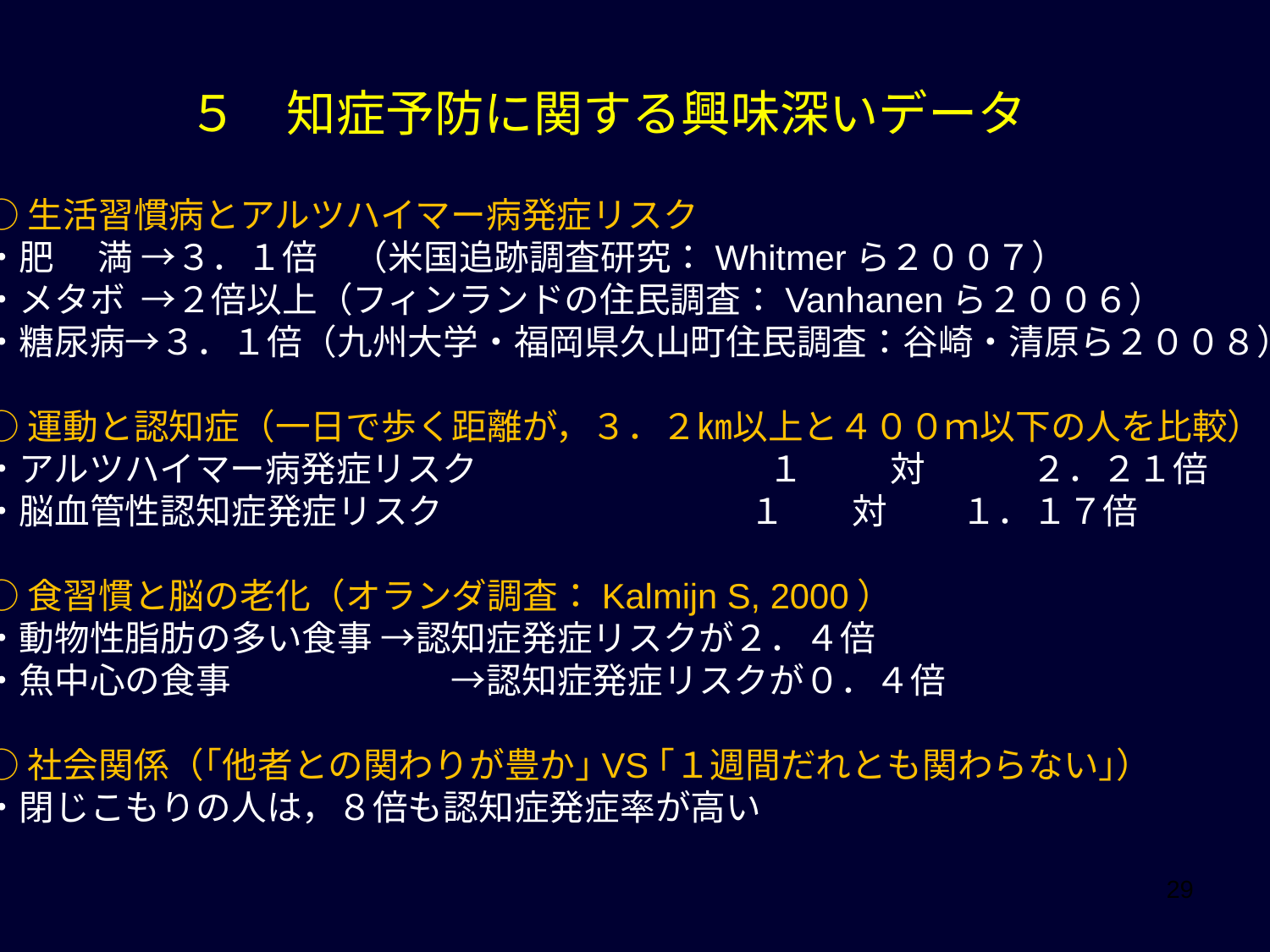

５　知症予防に関する興味深いデータ
○生活習慣病とアルツハイマー病発症リスク
・肥　 満 →３．１倍　（米国追跡調査研究：Whitmerら２００７）
・メタボ  →２倍以上（フィンランドの住民調査：Vanhanenら２００６）
・糖尿病→３．１倍（九州大学・福岡県久山町住民調査：谷崎・清原ら２００８）

○運動と認知症（一日で歩く距離が，３．２㎞以上と４００ｍ以下の人を比較）
・アルツハイマー病発症リスク　　　　　 　　　１  　　対　　　２．２１倍
・脳血管性認知症発症リスク  　　　　　　　　 １　    対　     １．１７倍

○食習慣と脳の老化（オランダ調査：Kalmijn S, 2000）
・動物性脂肪の多い食事 →認知症発症リスクが２．４倍
・魚中心の食事　　　　　　 →認知症発症リスクが０．４倍

○社会関係（｢他者との関わりが豊か｣VS｢１週間だれとも関わらない｣）
・閉じこもりの人は，８倍も認知症発症率が高い
29